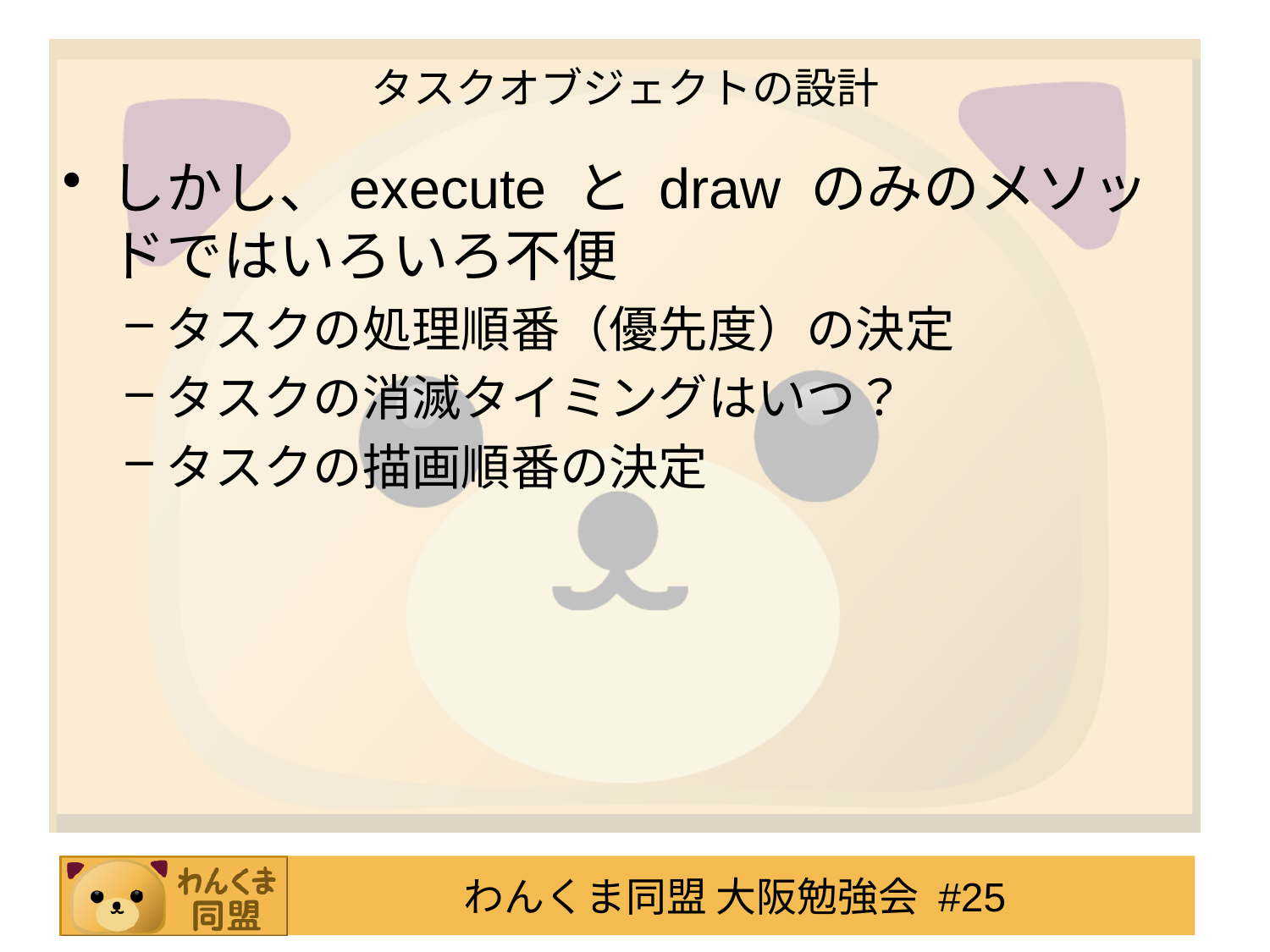

# タスクオブジェクトの設計
しかし、execute と draw のみのメソッドではいろいろ不便
タスクの処理順番（優先度）の決定
タスクの消滅タイミングはいつ？
タスクの描画順番の決定